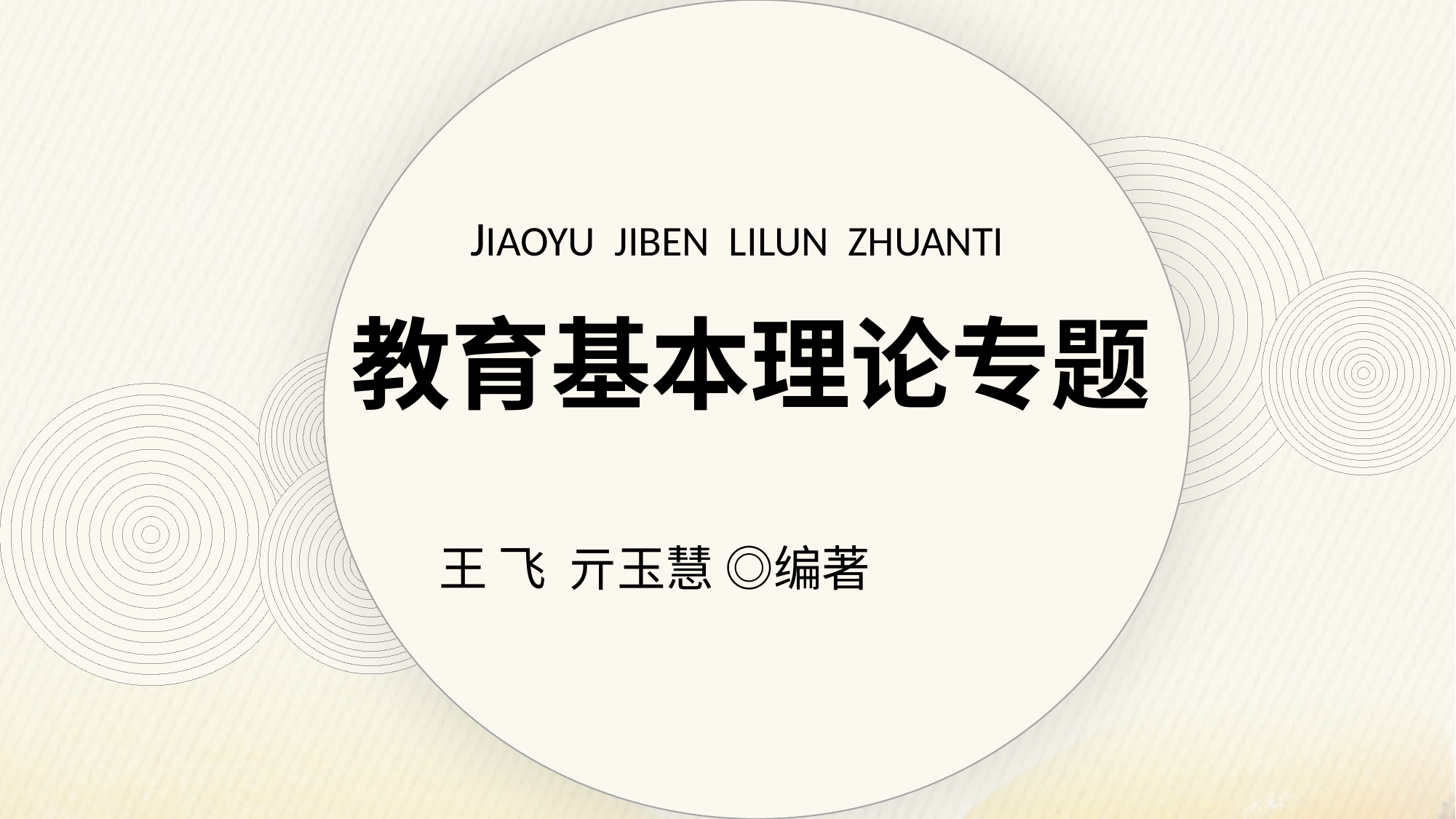

JIAOYU  JIBEN  LILUN  ZHUANTI

教育基本理论专题

       王 飞  亓玉慧 ◎编著